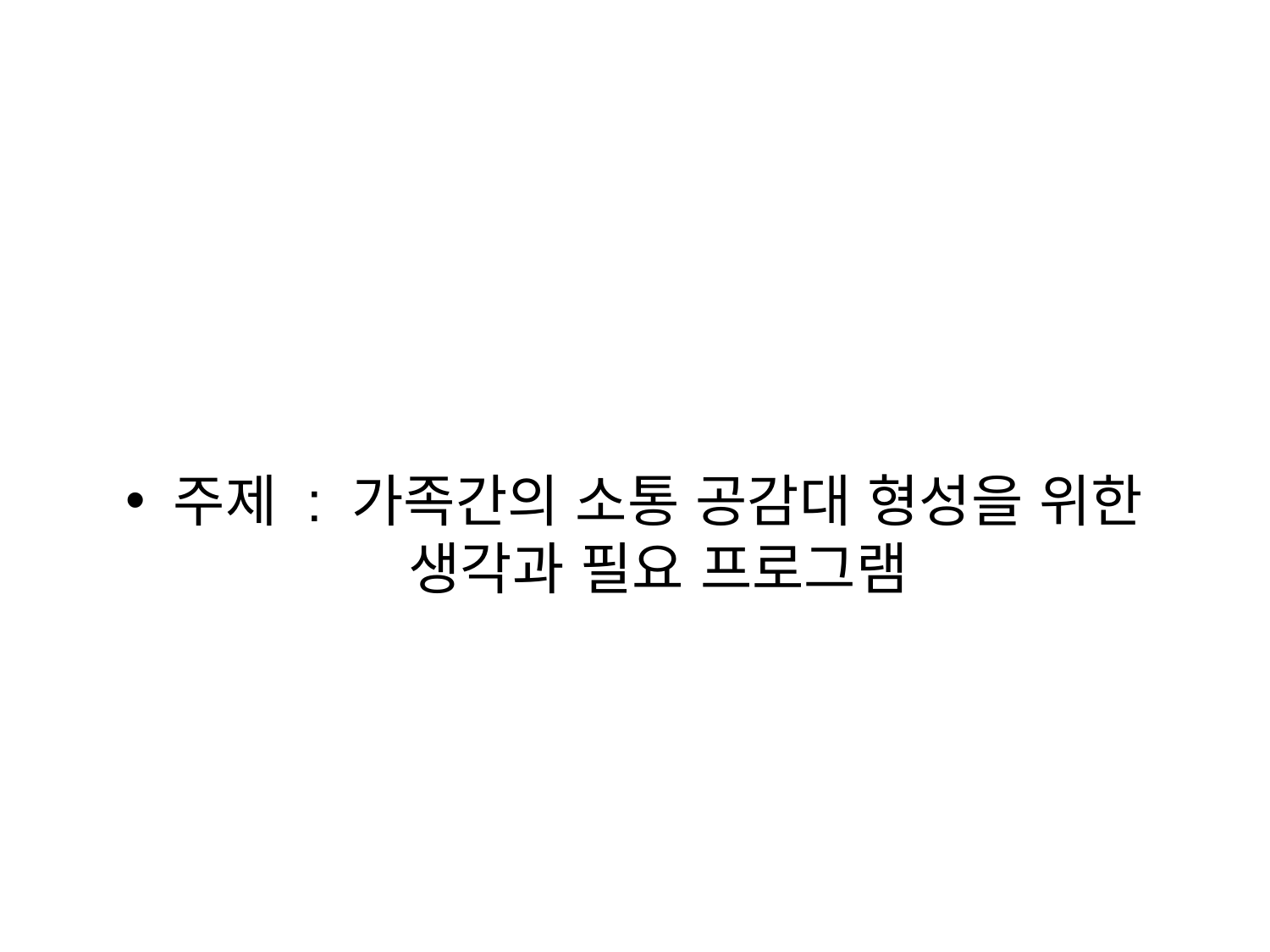

#

주제 : 가족간의 소통 공감대 형성을 위한 생각과 필요 프로그램